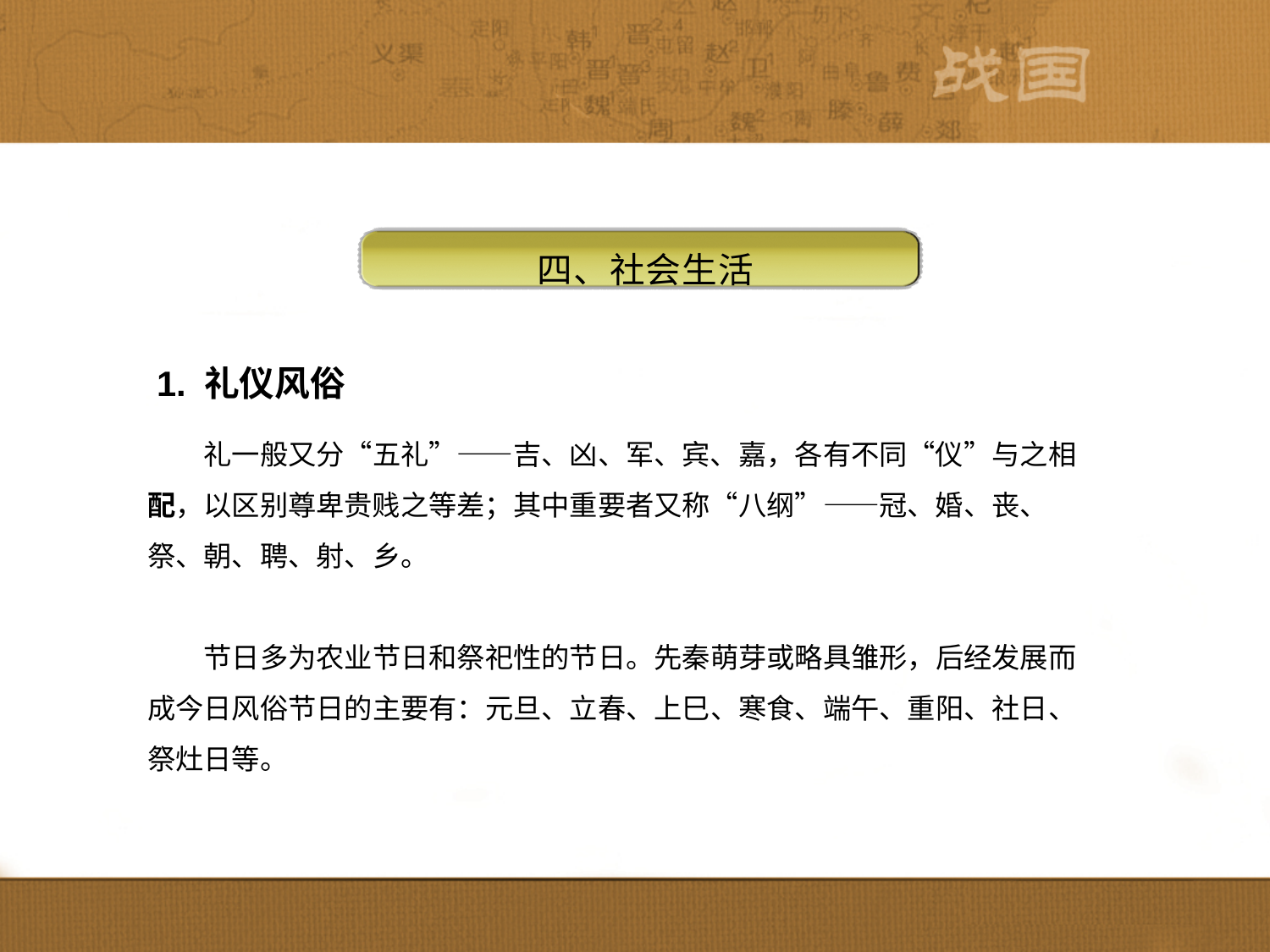

四、社会生活
1. 礼仪风俗
　　礼一般又分“五礼”——吉、凶、军、宾、嘉，各有不同“仪”与之相配，以区别尊卑贵贱之等差；其中重要者又称“八纲”——冠、婚、丧、祭、朝、聘、射、乡。

　　节日多为农业节日和祭祀性的节日。先秦萌芽或略具雏形，后经发展而成今日风俗节日的主要有：元旦、立春、上巳、寒食、端午、重阳、社日、祭灶日等。